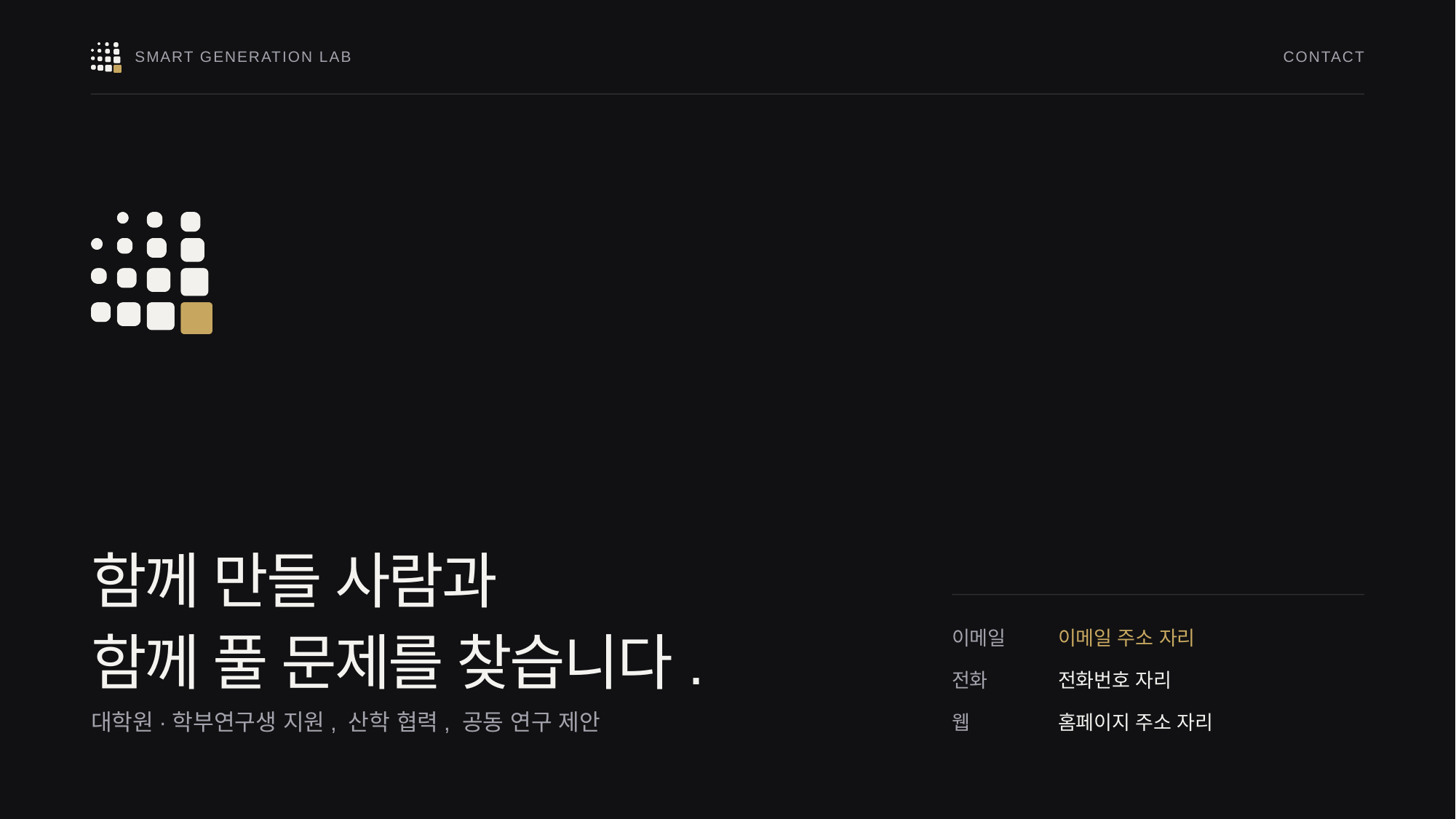

CONTACT
함께 만들 사람과
함께 풀 문제를 찾습니다.
이메일 주소 자리
전화번호 자리
대학원·학부연구생 지원, 산학 협력, 공동 연구 제안
홈페이지 주소 자리